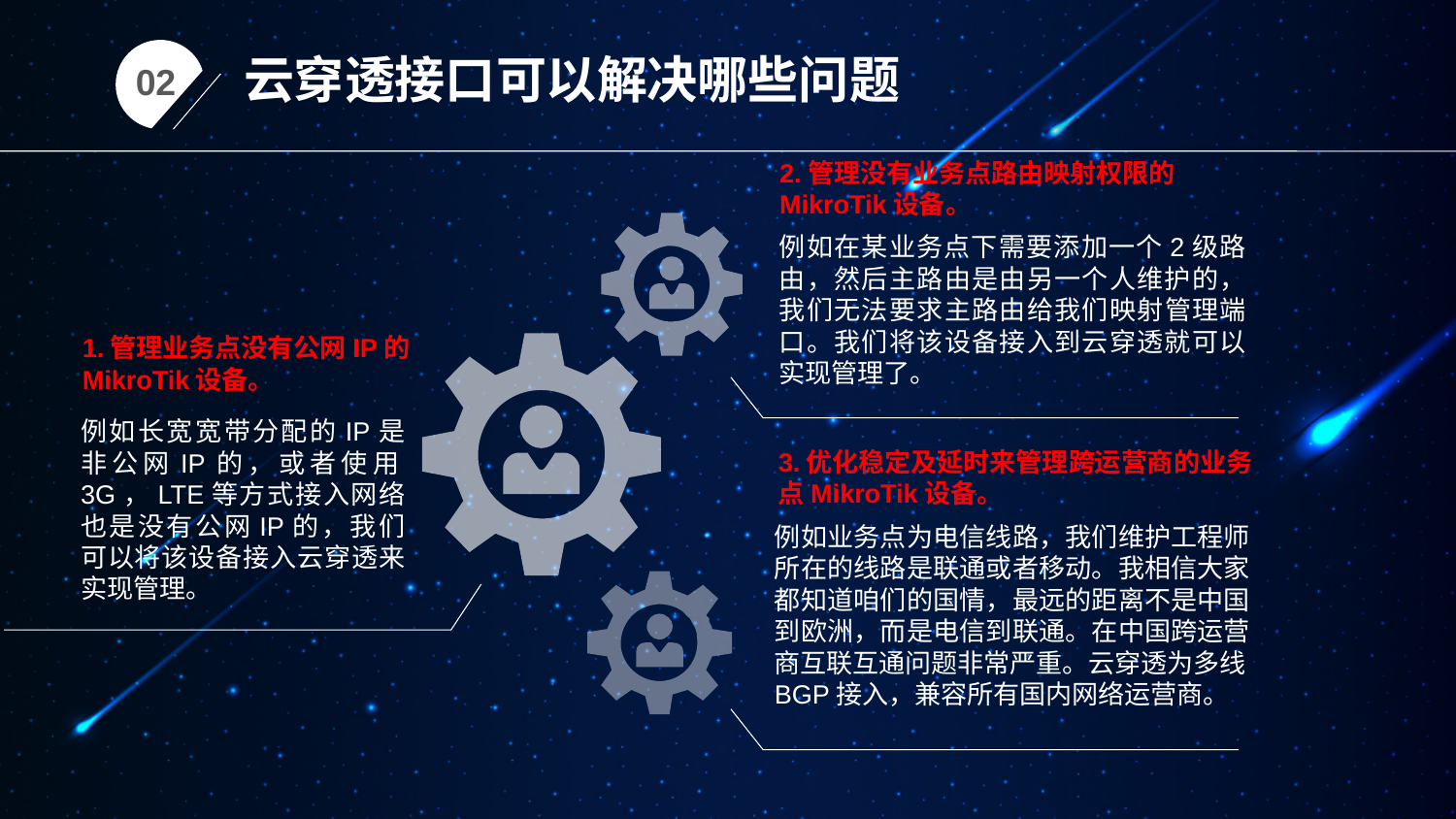

02

云穿透接口可以解决哪些问题
2.管理没有业务点路由映射权限的MikroTik设备。

例如在某业务点下需要添加一个2级路由，然后主路由是由另一个人维护的，我们无法要求主路由给我们映射管理端口。我们将该设备接入到云穿透就可以实现管理了。
1.管理业务点没有公网IP的MikroTik设备。

例如长宽宽带分配的IP是非公网IP的，或者使用3G，LTE等方式接入网络也是没有公网IP的，我们可以将该设备接入云穿透来实现管理。
3.优化稳定及延时来管理跨运营商的业务点MikroTik设备。
例如业务点为电信线路，我们维护工程师所在的线路是联通或者移动。我相信大家都知道咱们的国情，最远的距离不是中国到欧洲，而是电信到联通。在中国跨运营商互联互通问题非常严重。云穿透为多线BGP接入，兼容所有国内网络运营商。